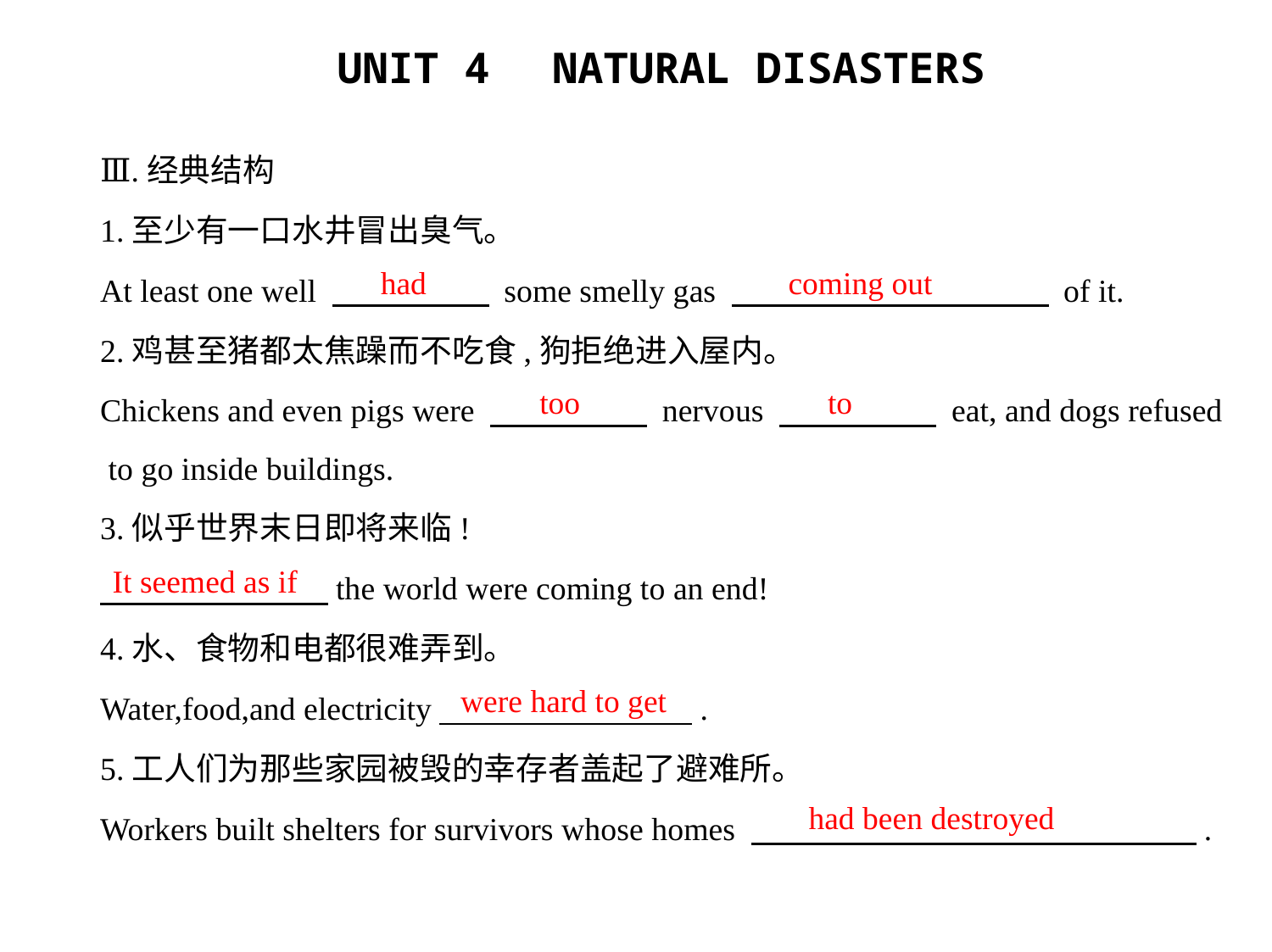

Ⅲ.经典结构
1.至少有一口水井冒出臭气。
At least one well 　　　　     some smelly gas 　　　　　　　　　     of it.
2.鸡甚至猪都太焦躁而不吃食,狗拒绝进入屋内。
Chickens and even pigs were 　　　　     nervous 　　　　     eat, and dogs refused
 to go inside buildings.
3.似乎世界末日即将来临!
　　　　　　     the world were coming to an end!
4.水、食物和电都很难弄到。
Water,food,and electricity　　　　　　　    .
5.工人们为那些家园被毁的幸存者盖起了避难所。
Workers built shelters for survivors whose homes 　　　　　　　　　　　　　    .
had
coming out
too
to
It seemed as if
were hard to get
had been destroyed